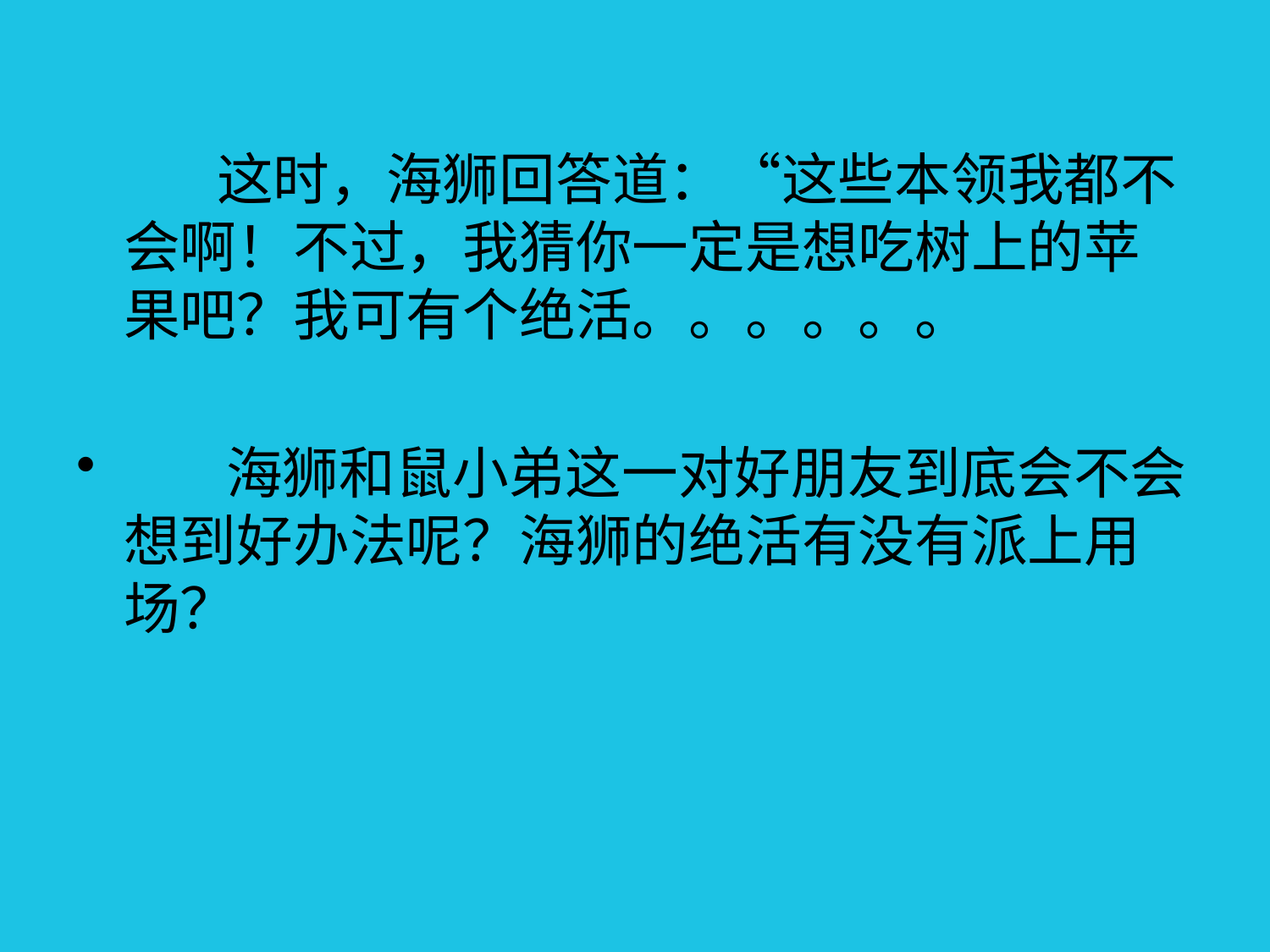

这时，海狮回答道：“这些本领我都不会啊！不过，我猜你一定是想吃树上的苹果吧？我可有个绝活。。。。。。

       海狮和鼠小弟这一对好朋友到底会不会想到好办法呢？海狮的绝活有没有派上用场？